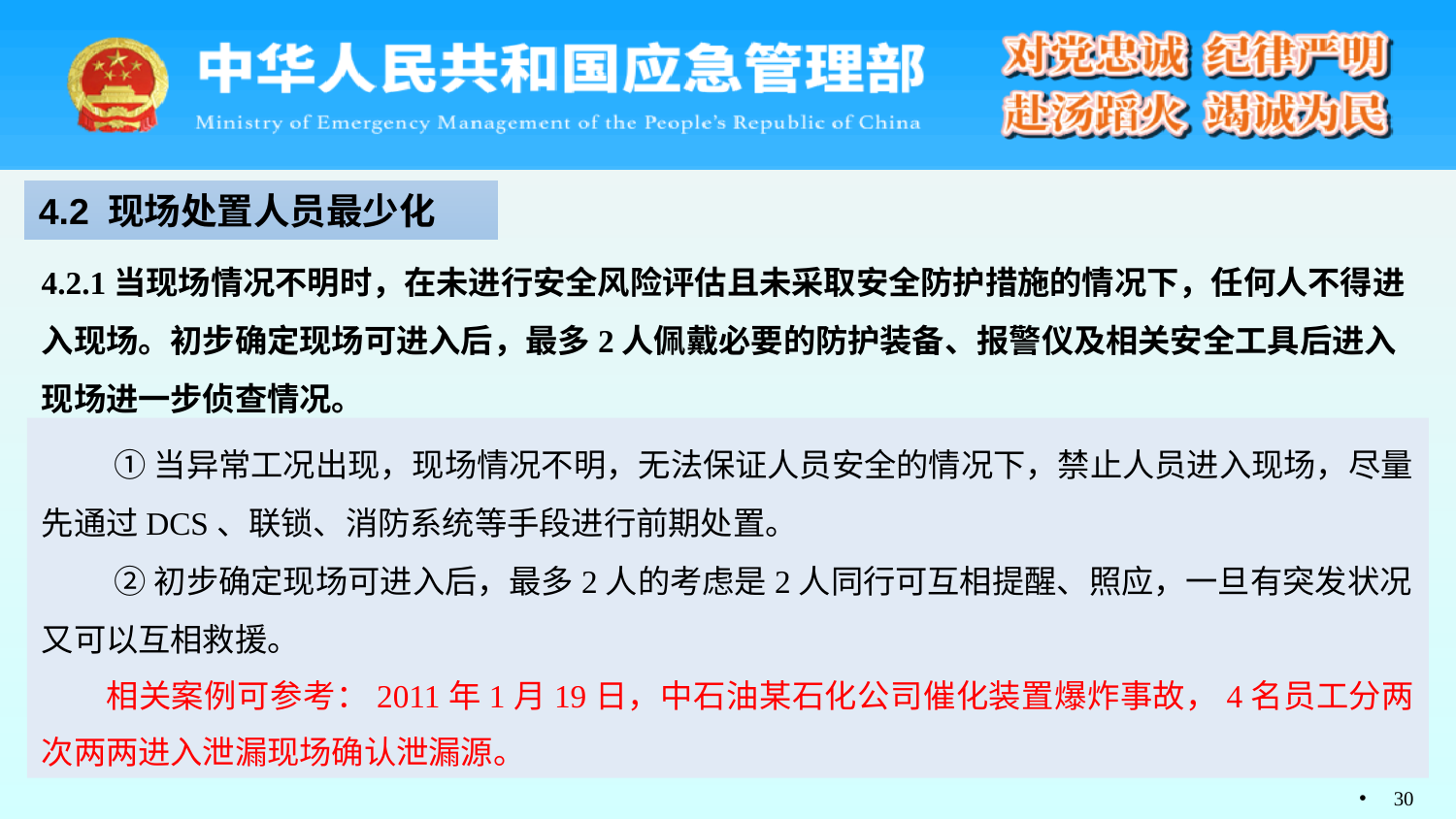

4.2 现场处置人员最少化
4.2.1当现场情况不明时，在未进行安全风险评估且未采取安全防护措施的情况下，任何人不得进入现场。初步确定现场可进入后，最多2人佩戴必要的防护装备、报警仪及相关安全工具后进入现场进一步侦查情况。
①当异常工况出现，现场情况不明，无法保证人员安全的情况下，禁止人员进入现场，尽量先通过DCS、联锁、消防系统等手段进行前期处置。
②初步确定现场可进入后，最多2人的考虑是2人同行可互相提醒、照应，一旦有突发状况又可以互相救援。
相关案例可参考：2011年1月19日，中石油某石化公司催化装置爆炸事故，4名员工分两次两两进入泄漏现场确认泄漏源。
30